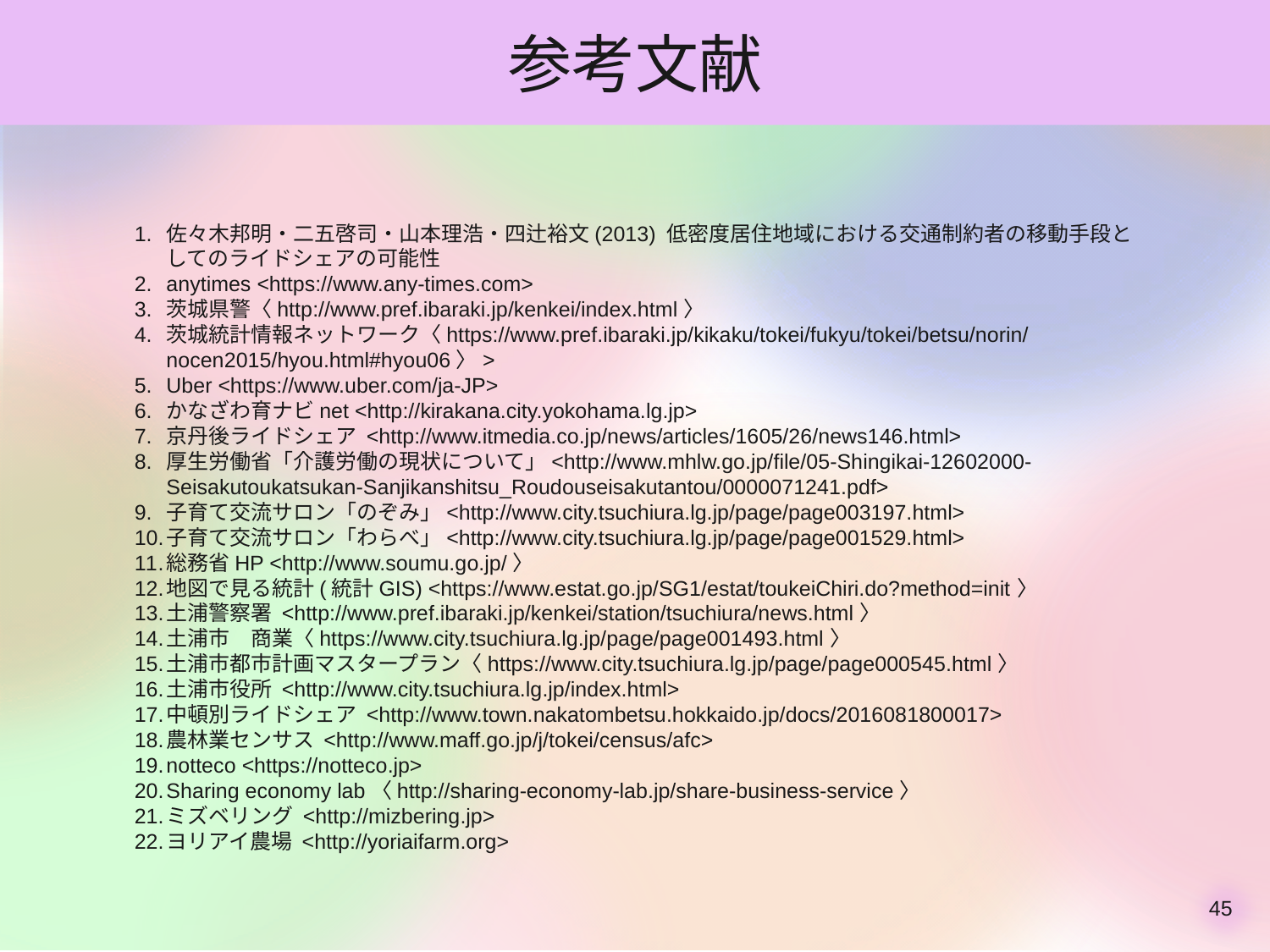

# 参考文献
佐々木邦明・二五啓司・山本理浩・四辻裕文(2013) 低密度居住地域における交通制約者の移動手段としてのライドシェアの可能性
anytimes <https://www.any-times.com>
茨城県警〈http://www.pref.ibaraki.jp/kenkei/index.html〉
茨城統計情報ネットワーク〈https://www.pref.ibaraki.jp/kikaku/tokei/fukyu/tokei/betsu/norin/nocen2015/hyou.html#hyou06〉>
Uber <https://www.uber.com/ja-JP>
かなざわ育ナビnet <http://kirakana.city.yokohama.lg.jp>
京丹後ライドシェア <http://www.itmedia.co.jp/news/articles/1605/26/news146.html>
厚生労働省「介護労働の現状について」<http://www.mhlw.go.jp/file/05-Shingikai-12602000-Seisakutoukatsukan-Sanjikanshitsu_Roudouseisakutantou/0000071241.pdf>
子育て交流サロン「のぞみ」<http://www.city.tsuchiura.lg.jp/page/page003197.html>
子育て交流サロン「わらべ」<http://www.city.tsuchiura.lg.jp/page/page001529.html>
総務省HP <http://www.soumu.go.jp/〉
地図で見る統計(統計GIS) <https://www.estat.go.jp/SG1/estat/toukeiChiri.do?method=init〉
土浦警察署 <http://www.pref.ibaraki.jp/kenkei/station/tsuchiura/news.html〉
土浦市　商業〈https://www.city.tsuchiura.lg.jp/page/page001493.html〉
土浦市都市計画マスタープラン〈https://www.city.tsuchiura.lg.jp/page/page000545.html〉
土浦市役所 <http://www.city.tsuchiura.lg.jp/index.html>
中頓別ライドシェア <http://www.town.nakatombetsu.hokkaido.jp/docs/2016081800017>
農林業センサス <http://www.maff.go.jp/j/tokei/census/afc>
notteco <https://notteco.jp>
Sharing economy lab〈http://sharing-economy-lab.jp/share-business-service〉
ミズベリング <http://mizbering.jp>
ヨリアイ農場 <http://yoriaifarm.org>
45